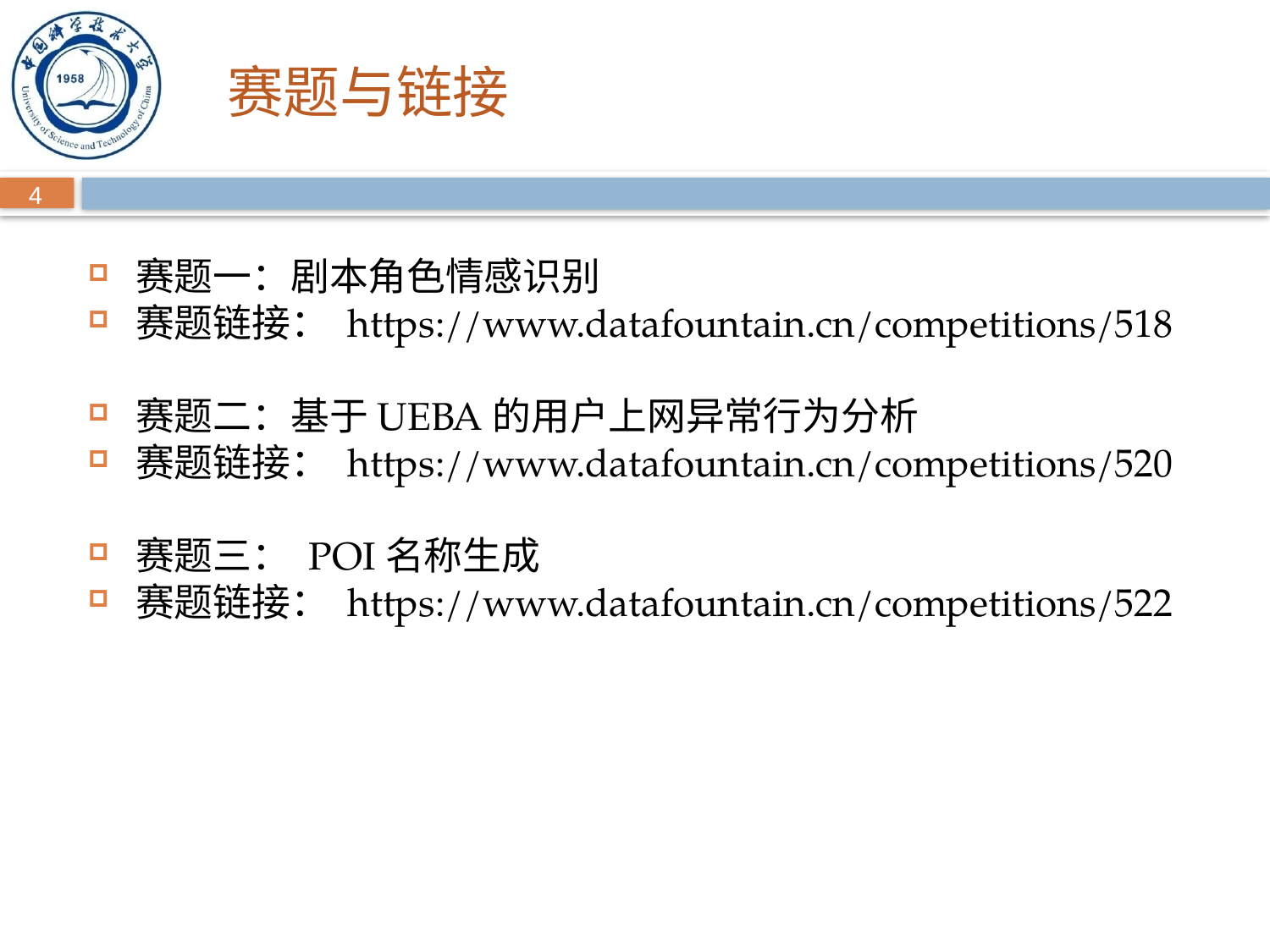

赛题与链接
4
赛题一：剧本角色情感识别
赛题链接： https://www.datafountain.cn/competitions/518

赛题二：基于UEBA的用户上网异常行为分析
赛题链接： https://www.datafountain.cn/competitions/520

赛题三： POI名称生成
赛题链接： https://www.datafountain.cn/competitions/522